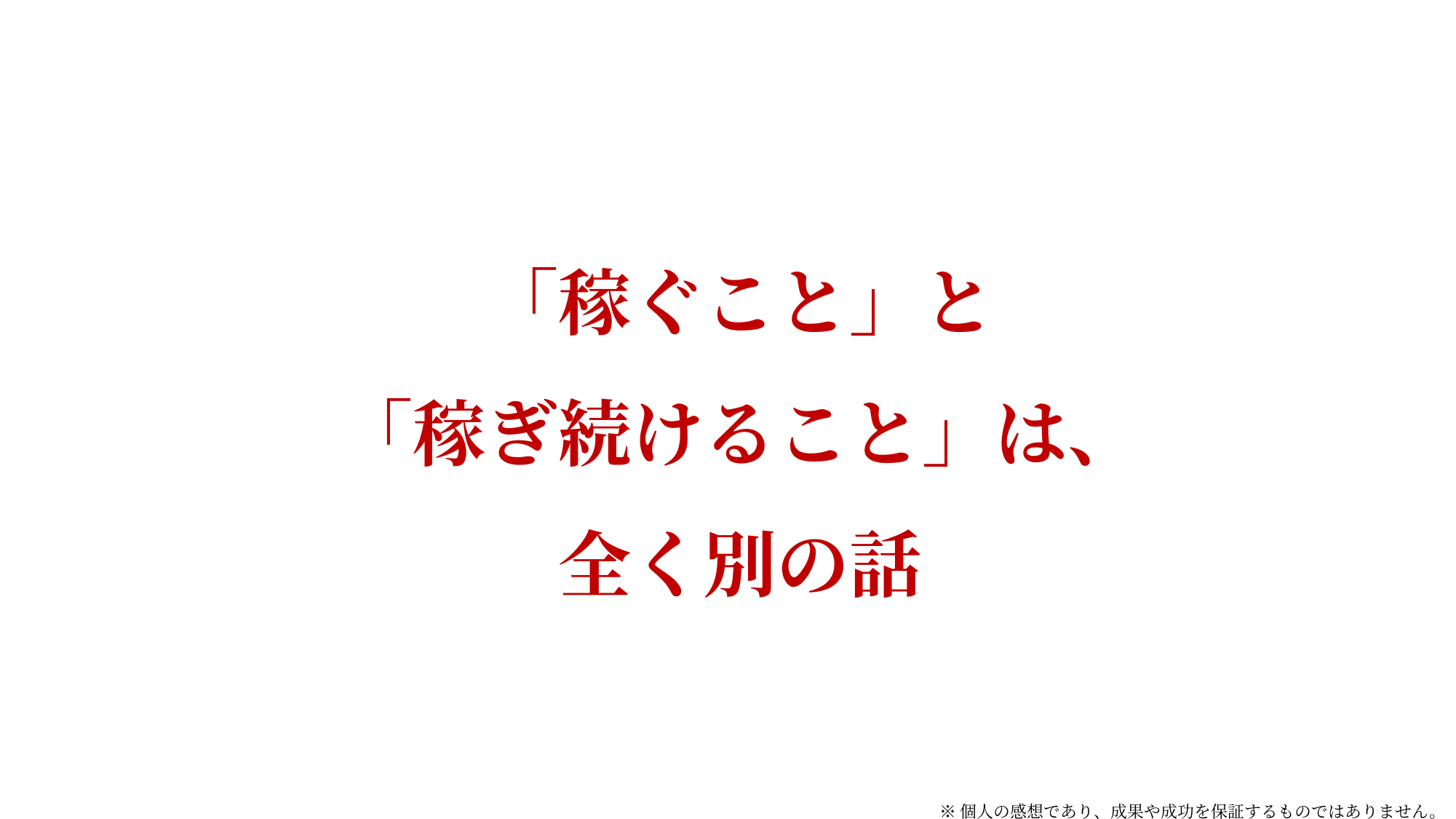

「稼ぐこと」と
「稼ぎ続けること」は、
全く別の話
※個人の感想であり、成果や成功を保証するものではありません。